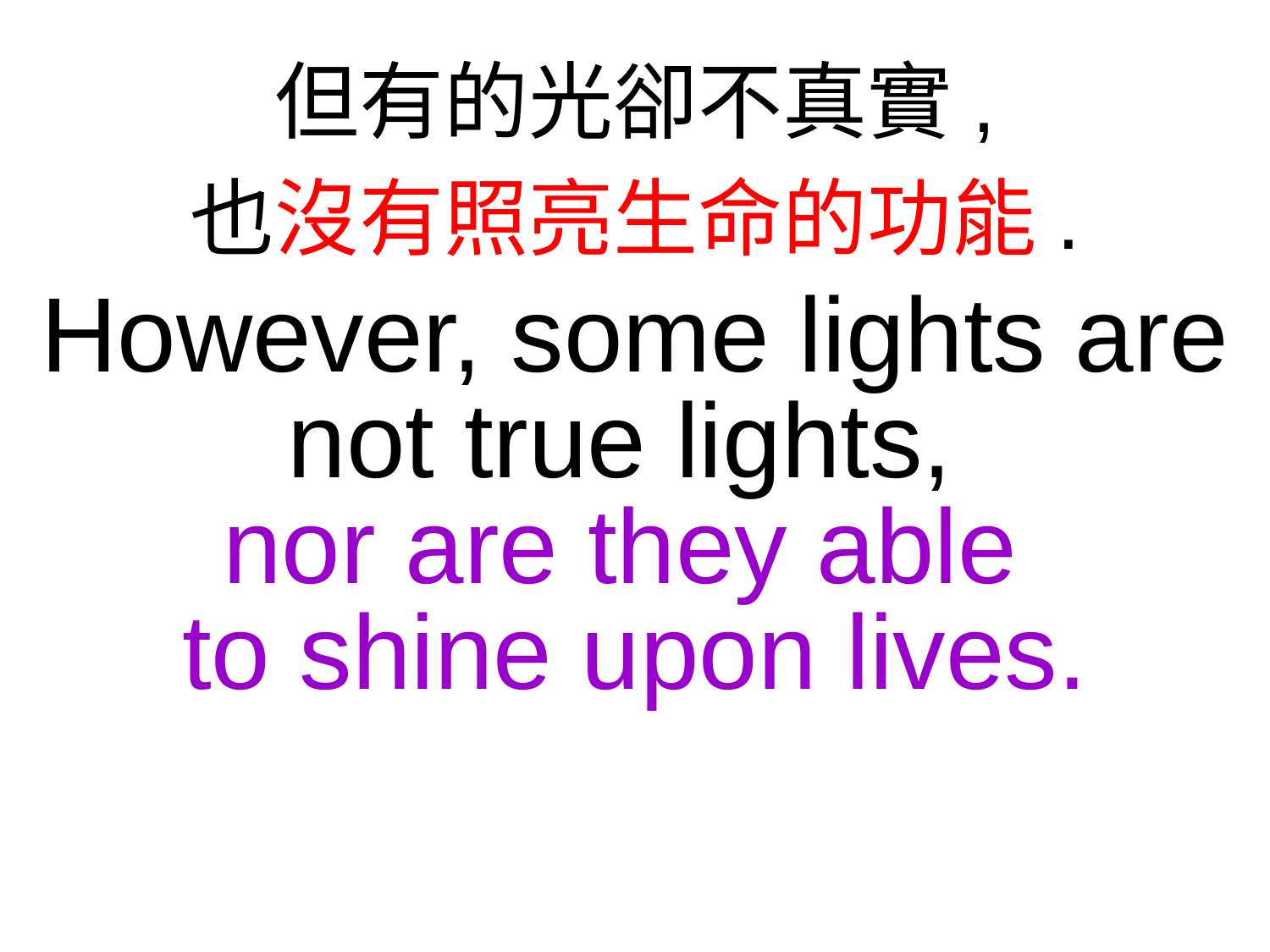

但有的光卻不真實,
也沒有照亮生命的功能.
However, some lights are not true lights,
nor are they able
to shine upon lives.